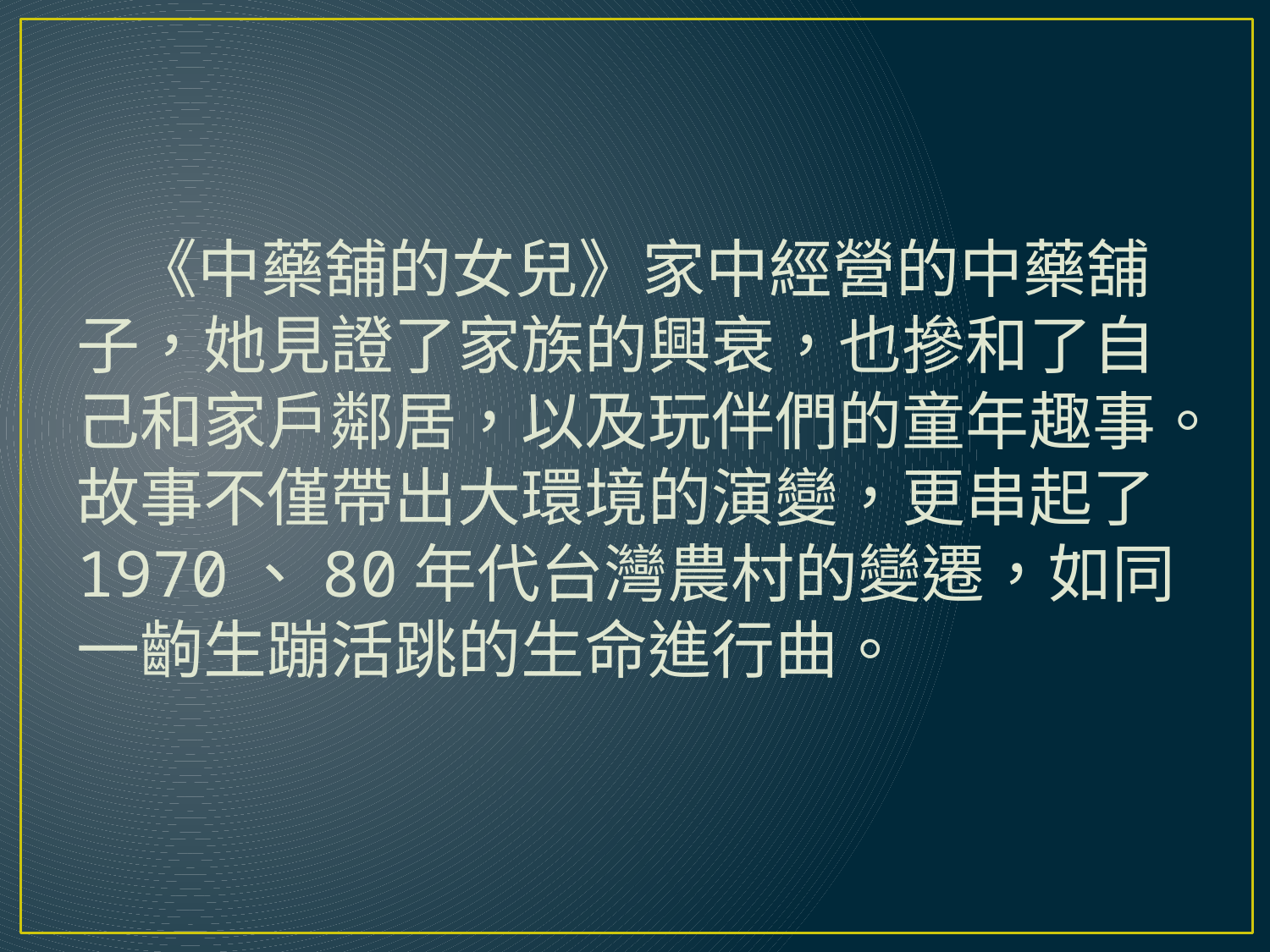

#
   《中藥舖的女兒》家中經營的中藥舖子，她見證了家族的興衰，也摻和了自己和家戶鄰居，以及玩伴們的童年趣事。故事不僅帶出大環境的演變，更串起了1970、80年代台灣農村的變遷，如同一齣生蹦活跳的生命進行曲。